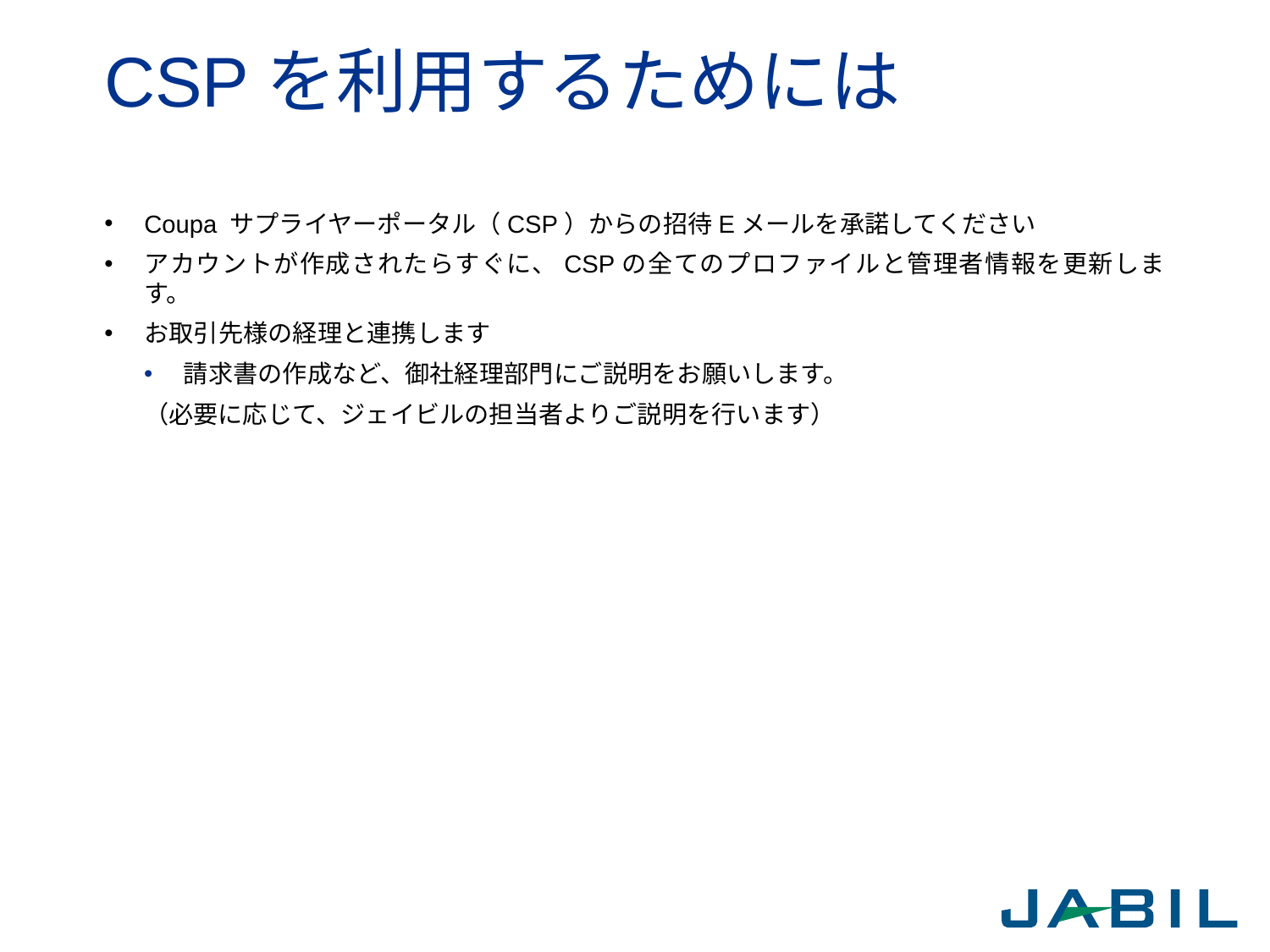

# CSPを利用するためには

Coupa サプライヤーポータル（CSP）からの招待Eメールを承諾してください
アカウントが作成されたらすぐに、CSPの全てのプロファイルと管理者情報を更新します。
お取引先様の経理と連携します
請求書の作成など、御社経理部門にご説明をお願いします。
（必要に応じて、ジェイビルの担当者よりご説明を行います）